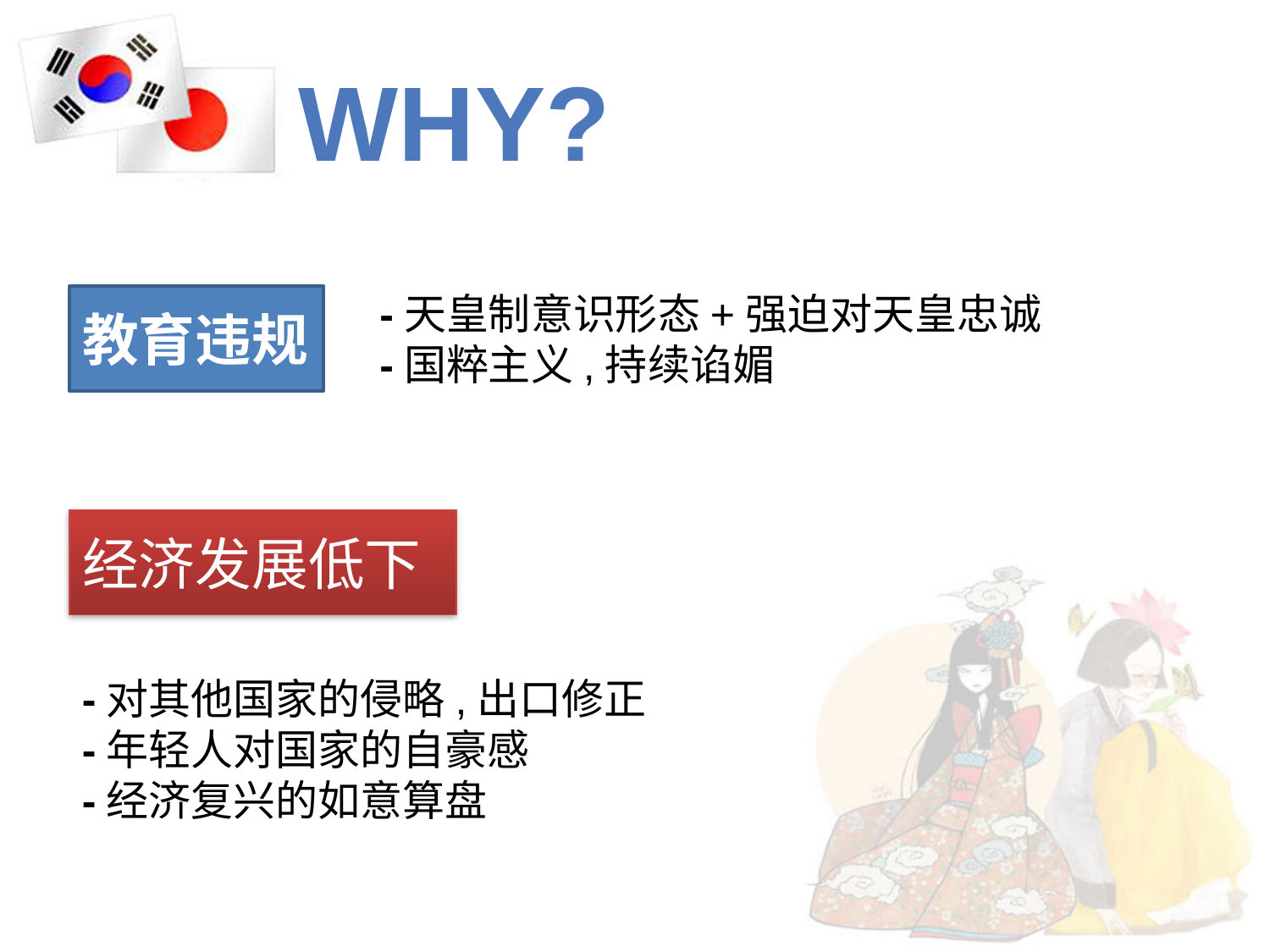

# Why?
-天皇制意识形态+强迫对天皇忠诚
-国粹主义,持续谄媚
教育违规
经济发展低下
-对其他国家的侵略,出口修正
-年轻人对国家的自豪感
-经济复兴的如意算盘